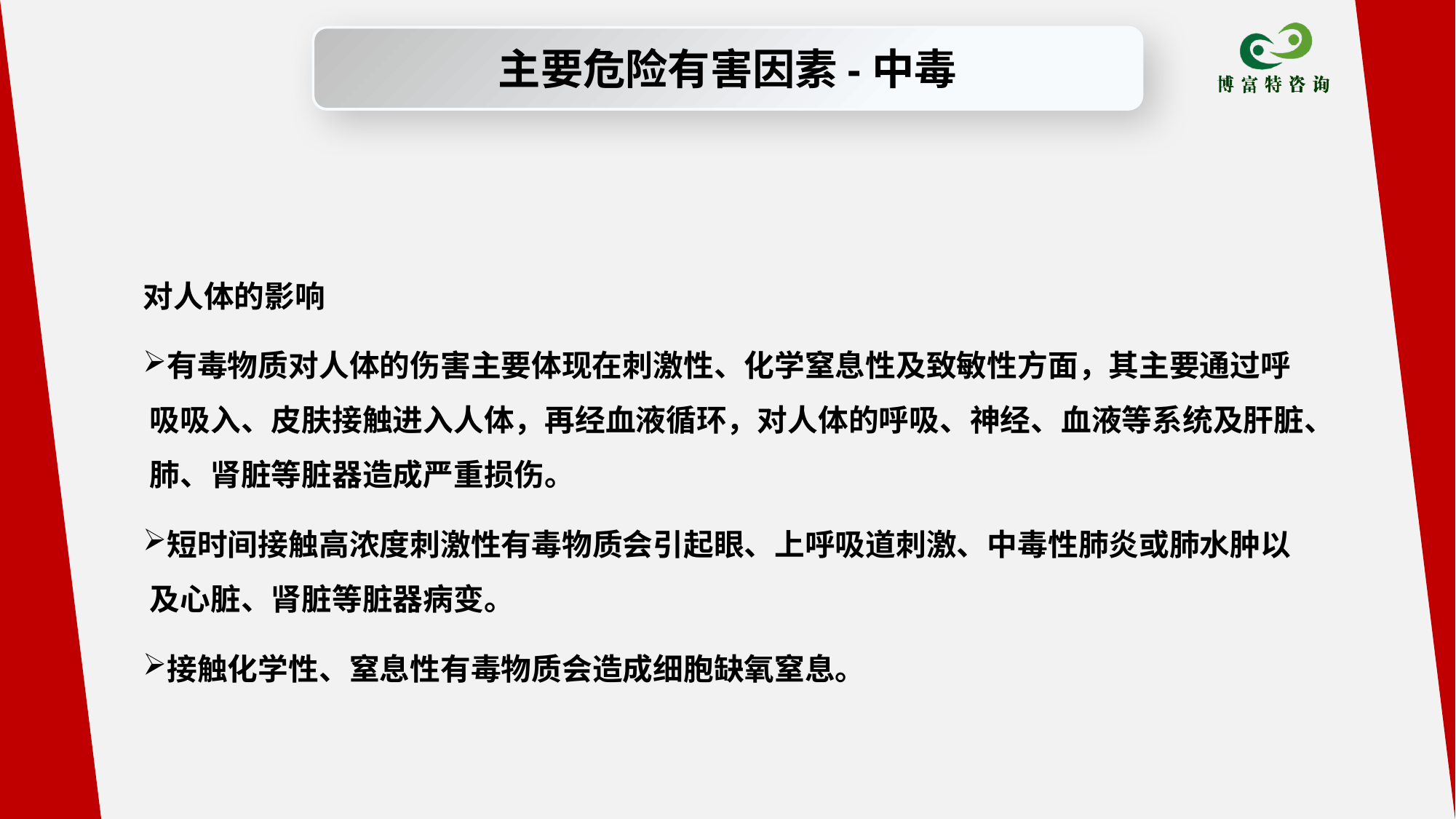

主要危险有害因素-中毒
对人体的影响
有毒物质对人体的伤害主要体现在刺激性、化学窒息性及致敏性方面，其主要通过呼吸吸入、皮肤接触进入人体，再经血液循环，对人体的呼吸、神经、血液等系统及肝脏、肺、肾脏等脏器造成严重损伤。
短时间接触高浓度刺激性有毒物质会引起眼、上呼吸道刺激、中毒性肺炎或肺水肿以及心脏、肾脏等脏器病变。
接触化学性、窒息性有毒物质会造成细胞缺氧窒息。